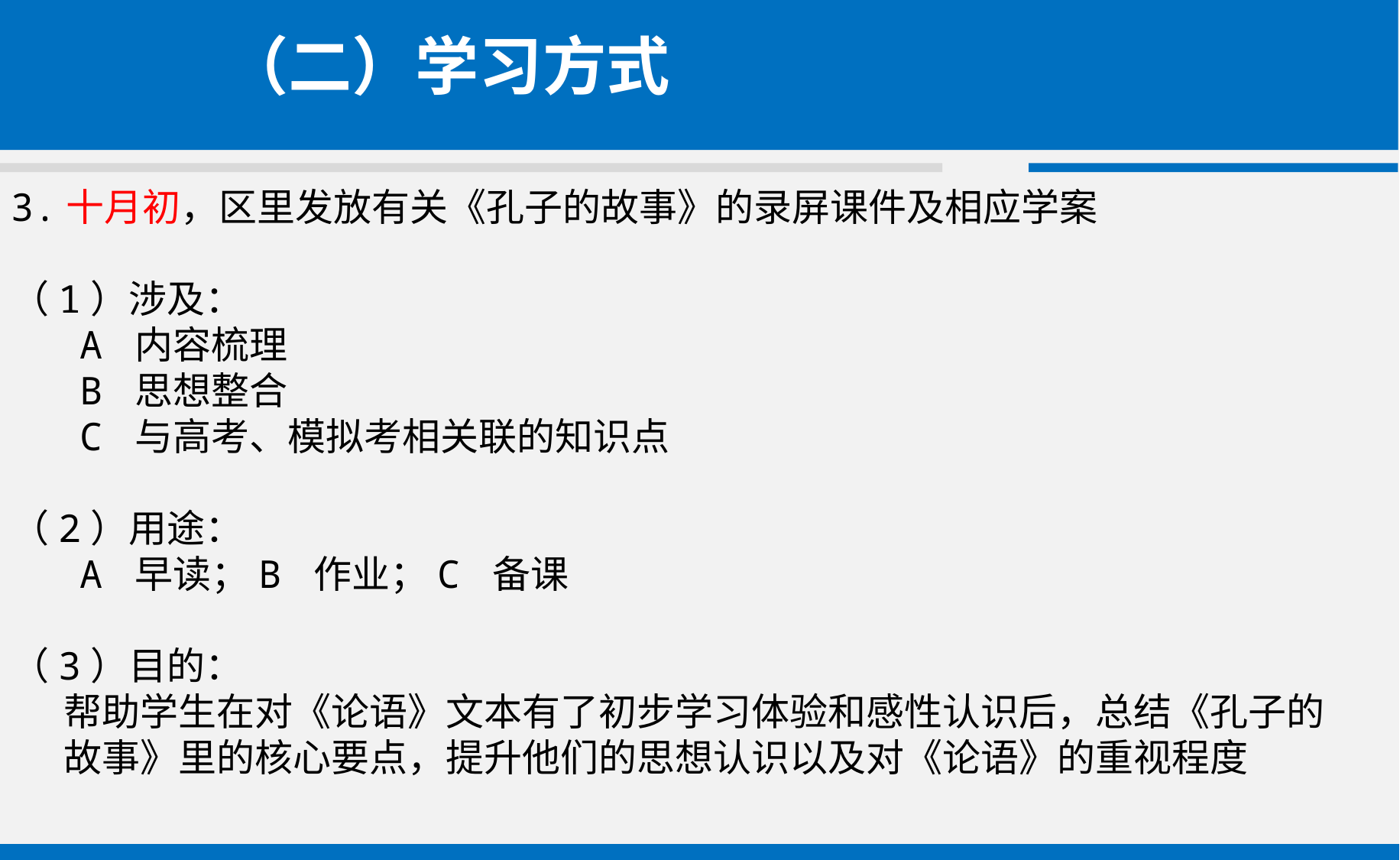

（二）学习方式

3.十月初，区里发放有关《孔子的故事》的录屏课件及相应学案

（1）涉及：
   A 内容梳理
   B 思想整合
   C 与高考、模拟考相关联的知识点

（2）用途：
   A 早读；B 作业；C 备课

（3）目的：
     帮助学生在对《论语》文本有了初步学习体验和感性认识后，总结《孔子的
     故事》里的核心要点，提升他们的思想认识以及对《论语》的重视程度